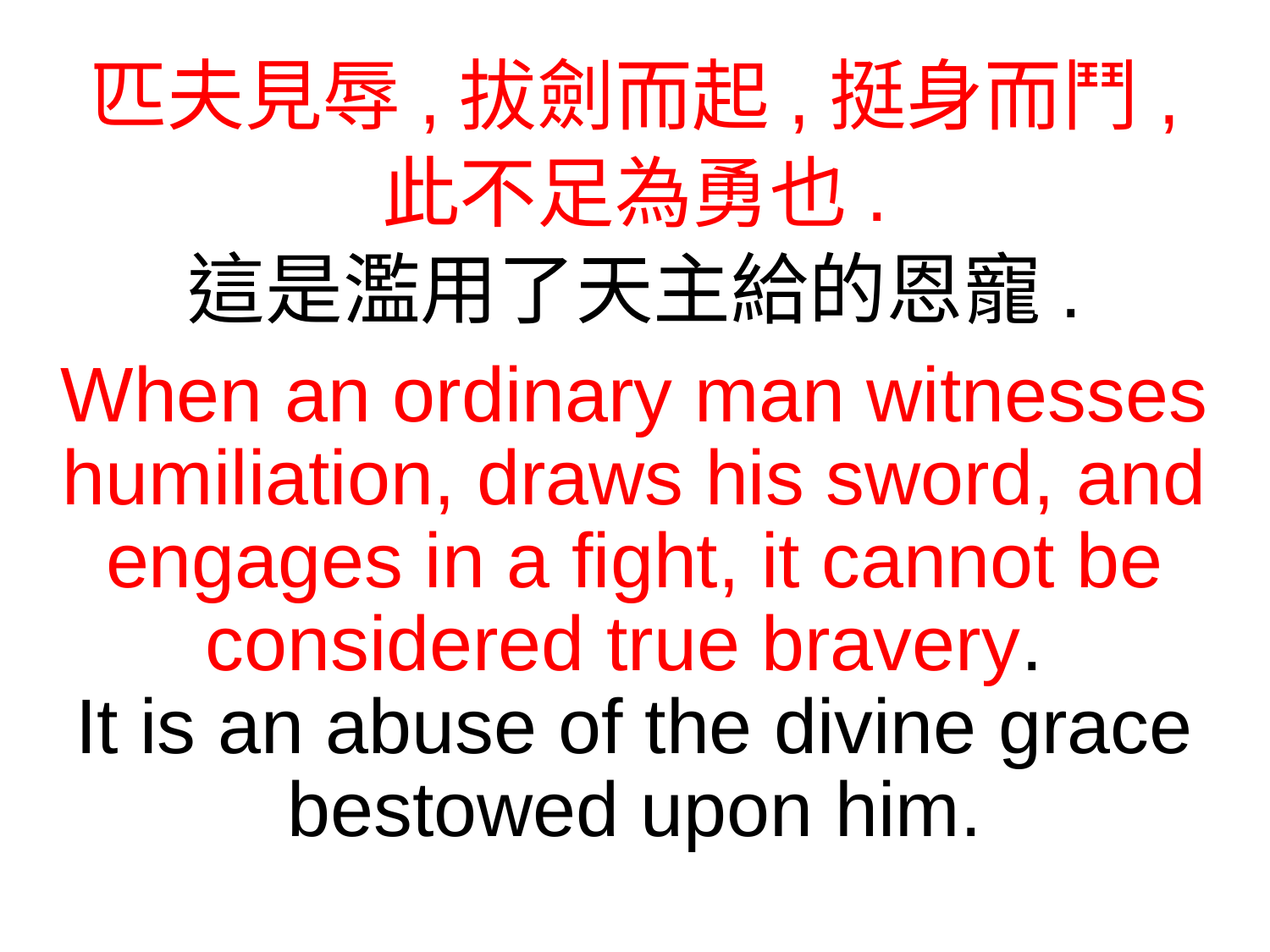

匹夫見辱,拔劍而起,挺身而鬥,
此不足為勇也.
這是濫用了天主給的恩寵.
When an ordinary man witnesses humiliation, draws his sword, and engages in a fight, it cannot be considered true bravery.
It is an abuse of the divine grace bestowed upon him.